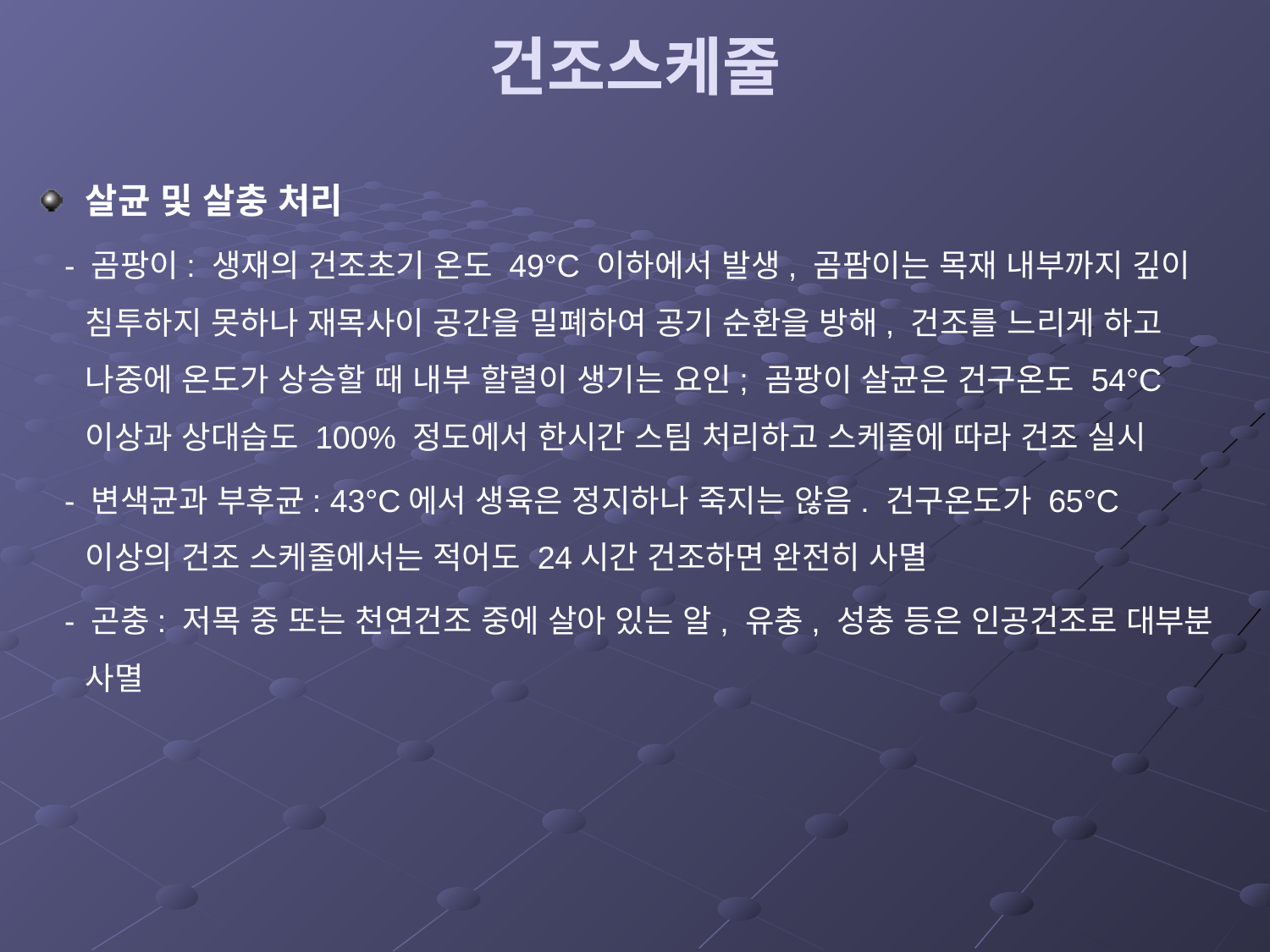

# 건조스케줄
살균 및 살충 처리
   - 곰팡이: 생재의 건조초기 온도 49°C 이하에서 발생, 곰팜이는 목재 내부까지 깊이 침투하지 못하나 재목사이 공간을 밀폐하여 공기 순환을 방해, 건조를 느리게 하고 나중에 온도가 상승할 때 내부 할렬이 생기는 요인; 곰팡이 살균은 건구온도 54°C 이상과 상대습도 100% 정도에서 한시간 스팀 처리하고 스케줄에 따라 건조 실시
   - 변색균과 부후균: 43°C에서 생육은 정지하나 죽지는 않음. 건구온도가 65°C 이상의 건조 스케줄에서는 적어도 24시간 건조하면 완전히 사멸
   - 곤충: 저목 중 또는 천연건조 중에 살아 있는 알, 유충, 성충 등은 인공건조로 대부분 사멸